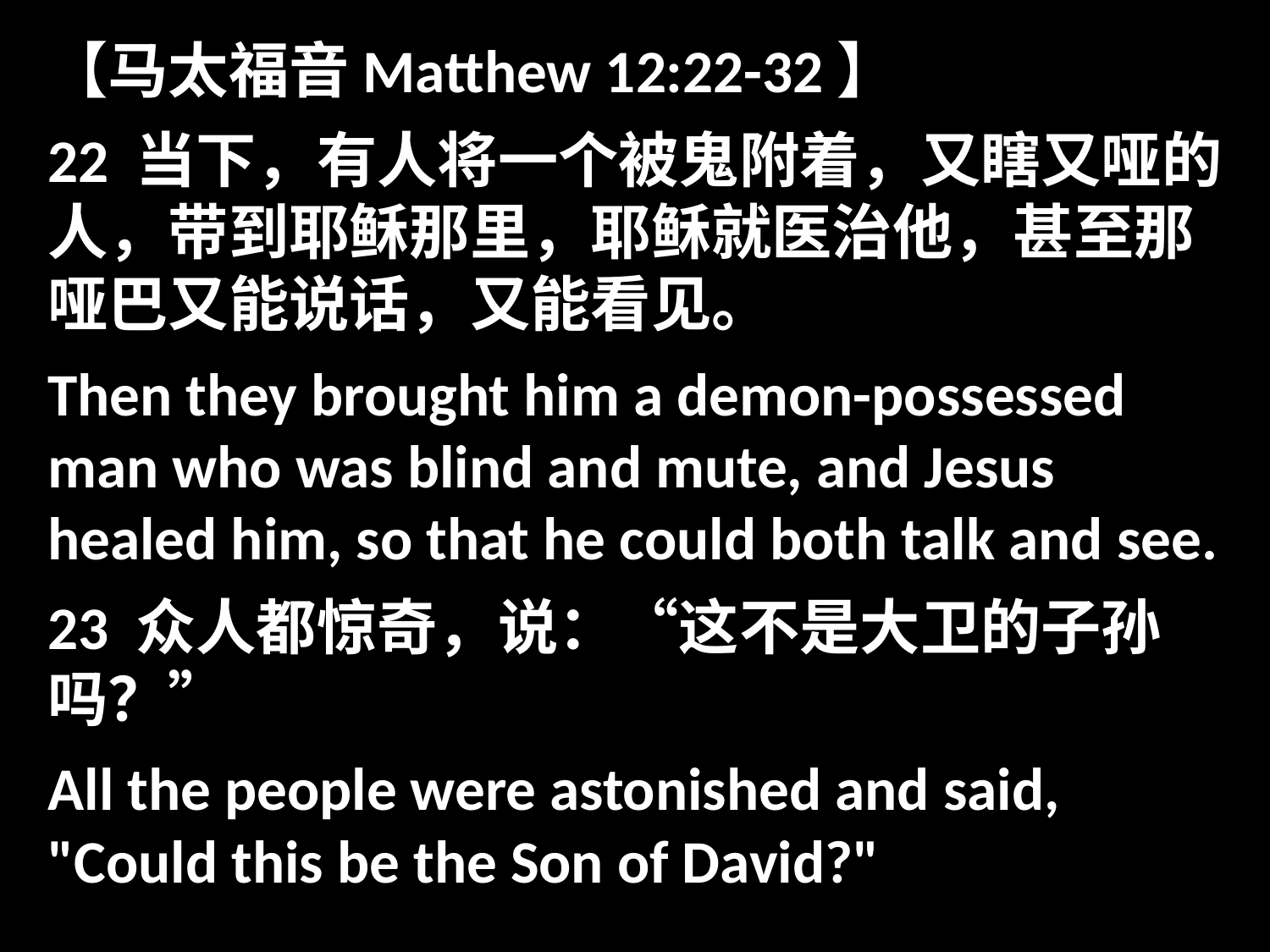

【马太福音Matthew 12:22-32】
22 当下，有人将一个被鬼附着，又瞎又哑的人，带到耶稣那里，耶稣就医治他，甚至那哑巴又能说话，又能看见。
Then they brought him a demon-possessed man who was blind and mute, and Jesus healed him, so that he could both talk and see.
23 众人都惊奇，说：“这不是大卫的子孙吗？”
All the people were astonished and said, "Could this be the Son of David?"